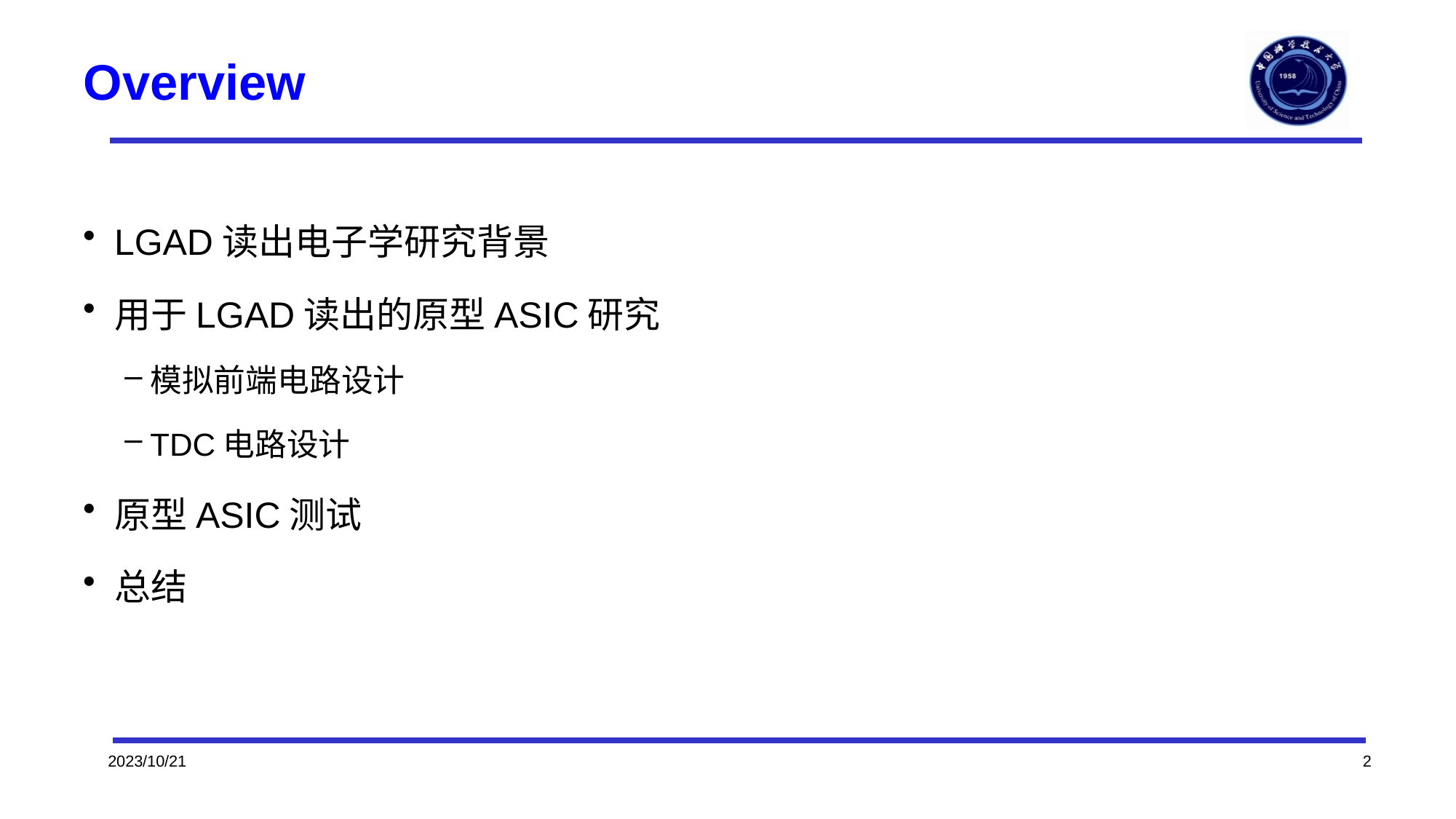

# Overview
LGAD读出电子学研究背景
用于LGAD读出的原型ASIC研究
模拟前端电路设计
TDC电路设计
原型ASIC测试
总结

2023/10/21
2